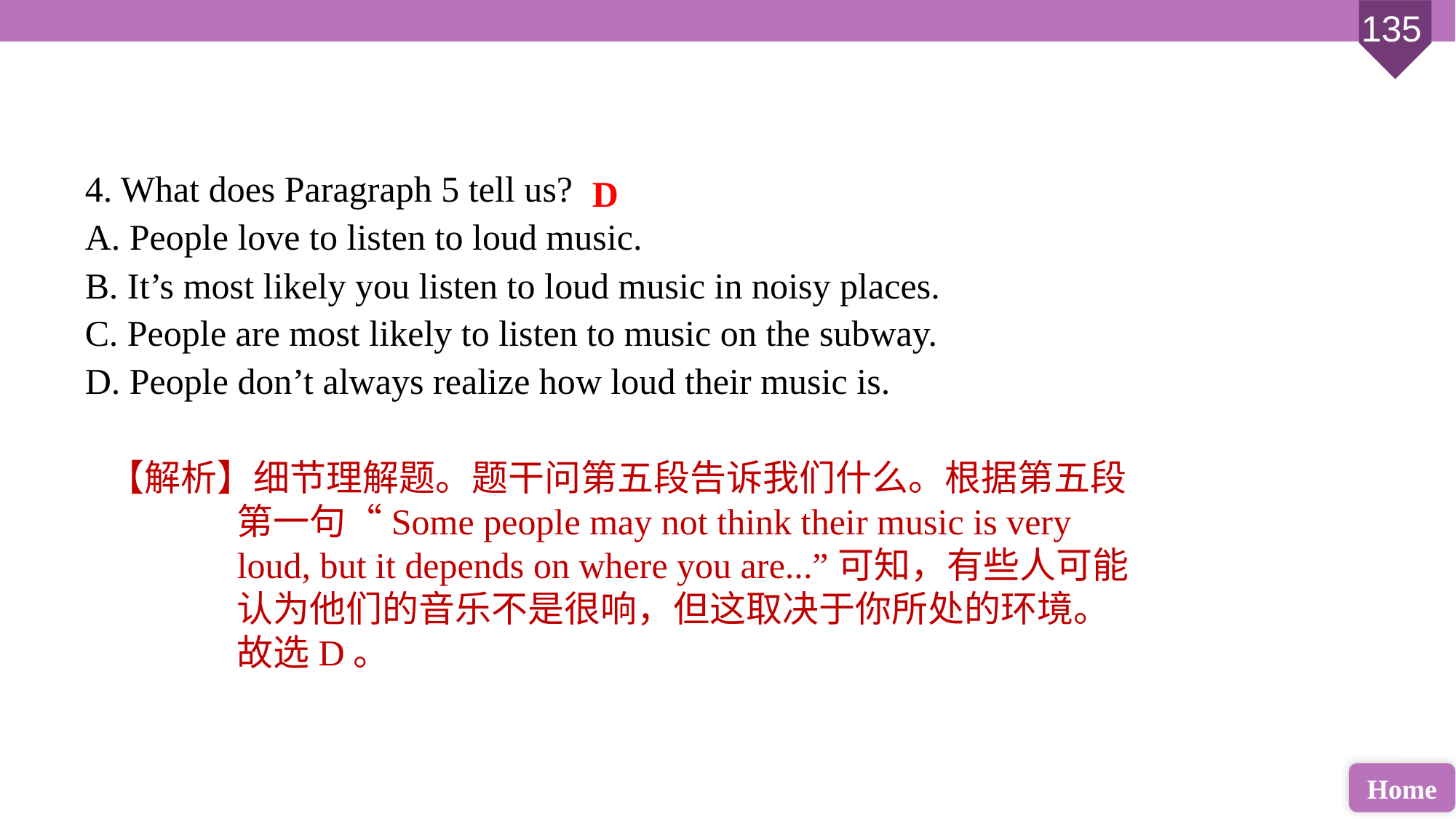

4. What does Paragraph 5 tell us?
A. People love to listen to loud music.
B. It’s most likely you listen to loud music in noisy places.
C. People are most likely to listen to music on the subway.
D. People don’t always realize how loud their music is.
D
【解析】细节理解题。题干问第五段告诉我们什么。根据第五段第一句“Some people may not think their music is very loud, but it depends on where you are...”可知，有些人可能认为他们的音乐不是很响，但这取决于你所处的环境。故选D。